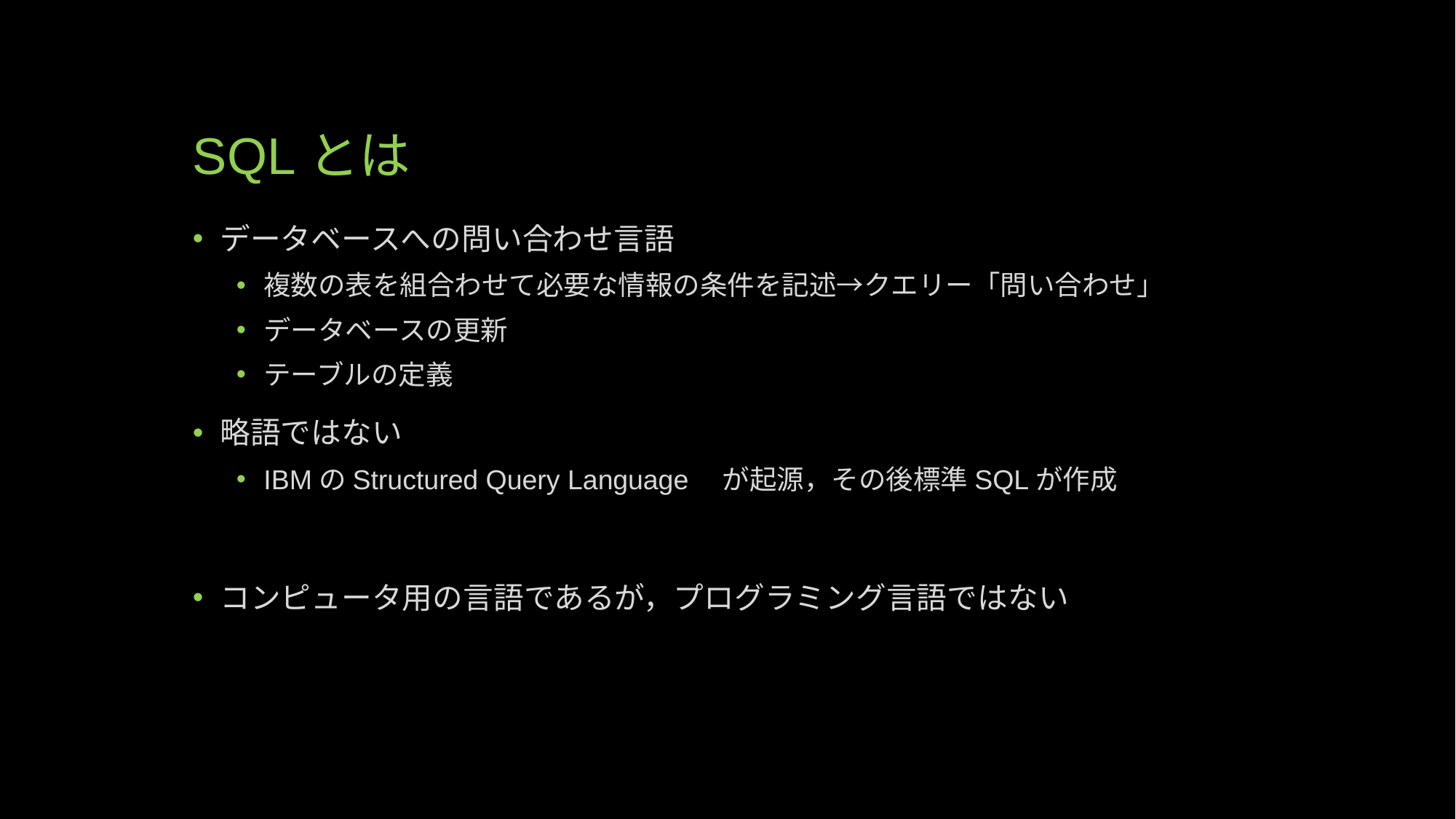

# SQLとは
データベースへの問い合わせ言語
複数の表を組合わせて必要な情報の条件を記述→クエリー「問い合わせ」
データベースの更新
テーブルの定義
略語ではない
IBMのStructured Query Language　が起源，その後標準SQLが作成

コンピュータ用の言語であるが，プログラミング言語ではない